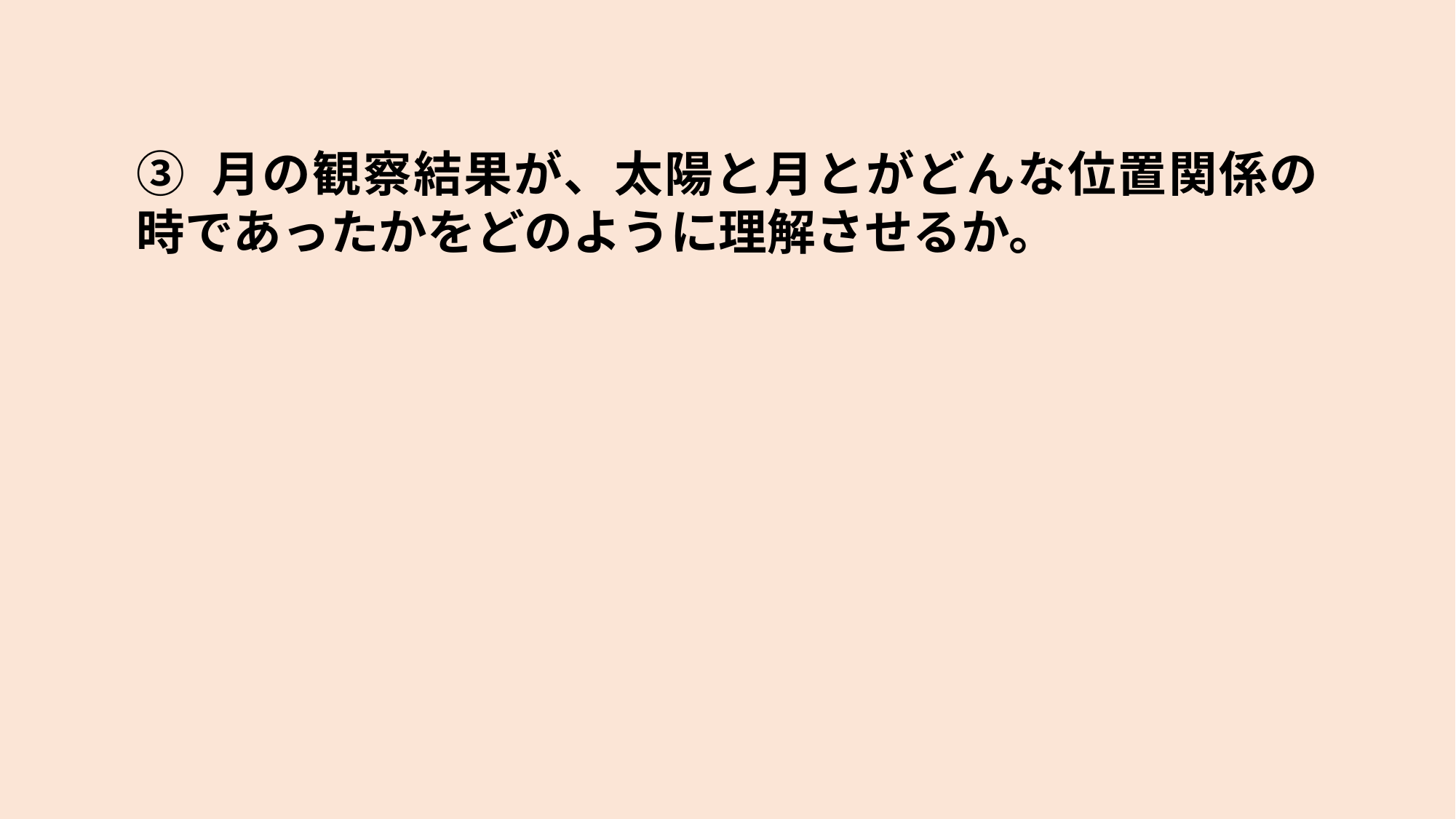

③ 月の観察結果が、太陽と月とがどんな位置関係の時であったかをどのように理解させるか。